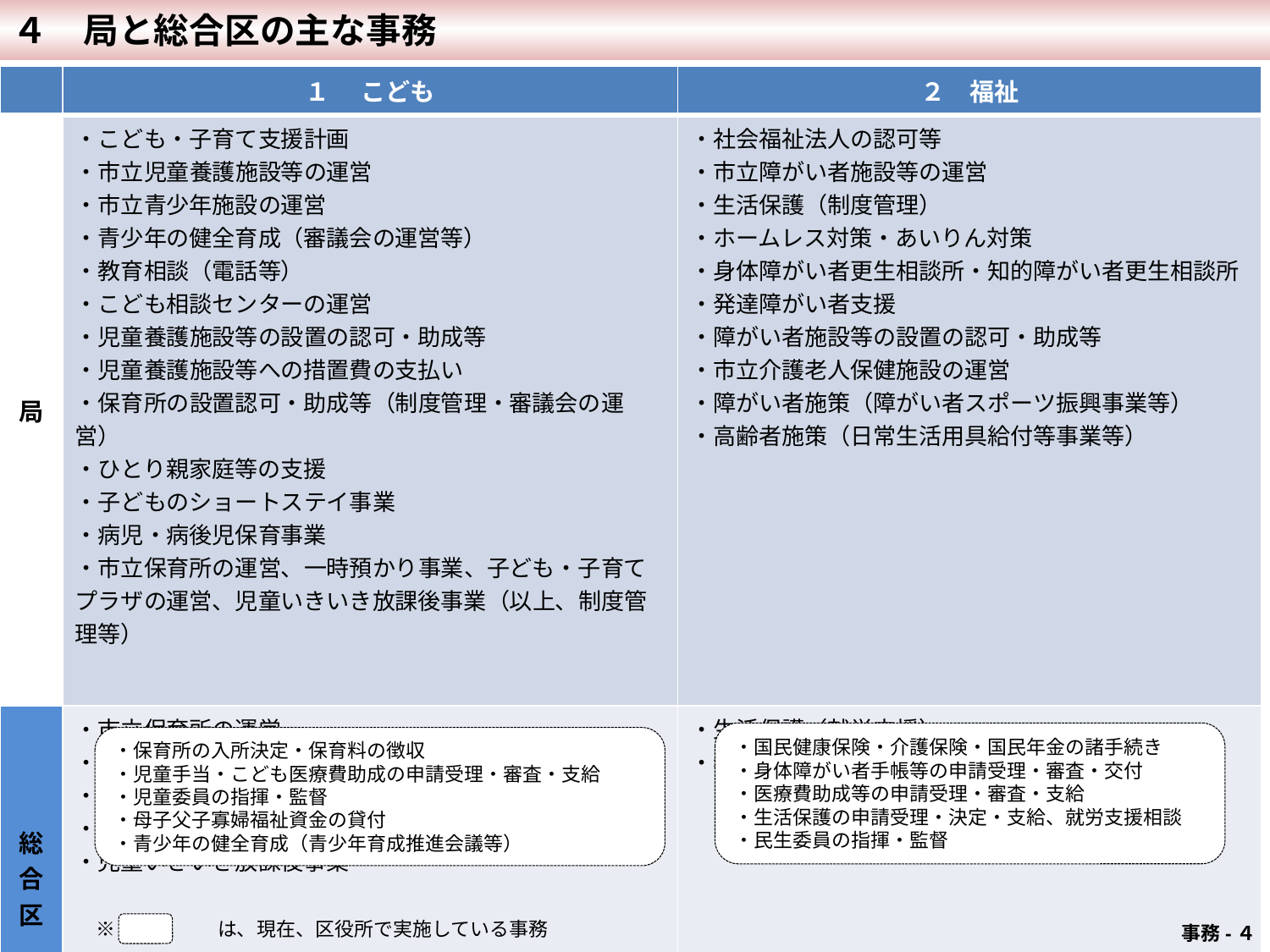

４　局と総合区の主な事務
|  | １　 こども | ２　福祉 |
| --- | --- | --- |
| 局 | ・こども・子育て支援計画 ・市立児童養護施設等の運営 ・市立青少年施設の運営 ・青少年の健全育成（審議会の運営等） ・教育相談（電話等） ・こども相談センターの運営 ・児童養護施設等の設置の認可・助成等 ・児童養護施設等への措置費の支払い ・保育所の設置認可・助成等（制度管理・審議会の運営） ・ひとり親家庭等の支援 ・子どものショートステイ事業 ・病児・病後児保育事業 ・市立保育所の運営、一時預かり事業、子ども・子育てプラザの運営、児童いきいき放課後事業（以上、制度管理等） | ・社会福祉法人の認可等 ・市立障がい者施設等の運営 ・生活保護（制度管理） ・ホームレス対策・あいりん対策 ・身体障がい者更生相談所・知的障がい者更生相談所 ・発達障がい者支援 ・障がい者施設等の設置の認可・助成等 ・市立介護老人保健施設の運営 ・障がい者施策（障がい者スポーツ振興事業等） ・高齢者施策（日常生活用具給付等事業等） |
| 総合区 | ・市立保育所の運営 ・民間保育所の設置認可 ・一時預かり事業 ・子ども・子育てプラザの運営 ・児童いきいき放課後事業 | ・生活保護（就労支援） ・老人福祉センターの運営 |
・国民健康保険・介護保険・国民年金の諸手続き
・身体障がい者手帳等の申請受理・審査・交付
・医療費助成等の申請受理・審査・支給
・生活保護の申請受理・決定・支給、就労支援相談
・民生委員の指揮・監督
・保育所の入所決定・保育料の徴収
・児童手当・こども医療費助成の申請受理・審査・支給
・児童委員の指揮・監督
・母子父子寡婦福祉資金の貸付
・青少年の健全育成（青少年育成推進会議等）
※　　　　　は、現在、区役所で実施している事務

 事務-４